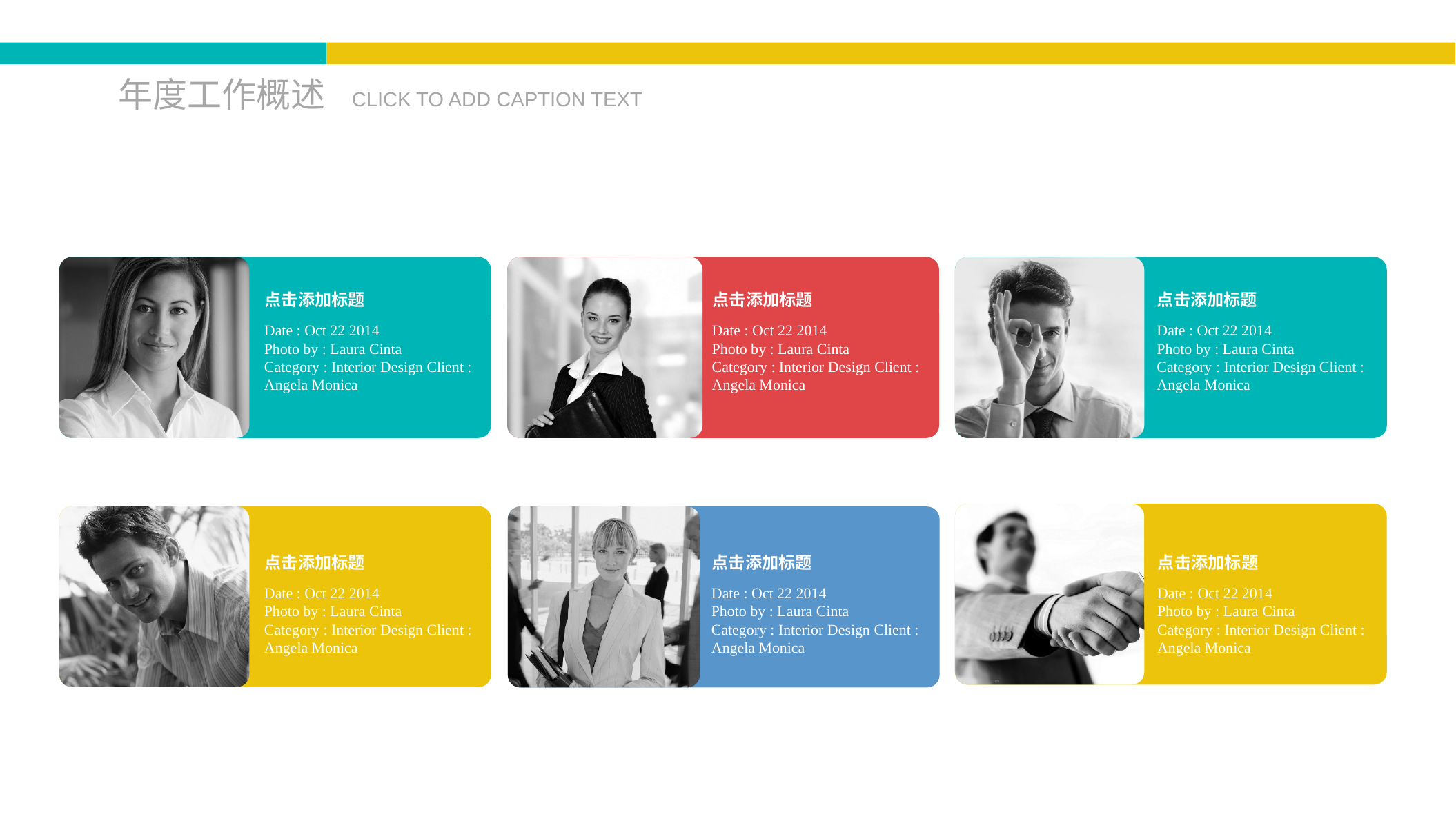

年度工作概述
CLICK TO ADD CAPTION TEXT

点击添加标题
Date : Oct 22 2014
Photo by : Laura Cinta
Category : Interior Design Client : Angela Monica

点击添加标题
Date : Oct 22 2014
Photo by : Laura Cinta
Category : Interior Design Client : Angela Monica

点击添加标题
Date : Oct 22 2014
Photo by : Laura Cinta
Category : Interior Design Client : Angela Monica

点击添加标题
Date : Oct 22 2014
Photo by : Laura Cinta
Category : Interior Design Client : Angela Monica

点击添加标题
Date : Oct 22 2014
Photo by : Laura Cinta
Category : Interior Design Client : Angela Monica

点击添加标题
Date : Oct 22 2014
Photo by : Laura Cinta
Category : Interior Design Client : Angela Monica